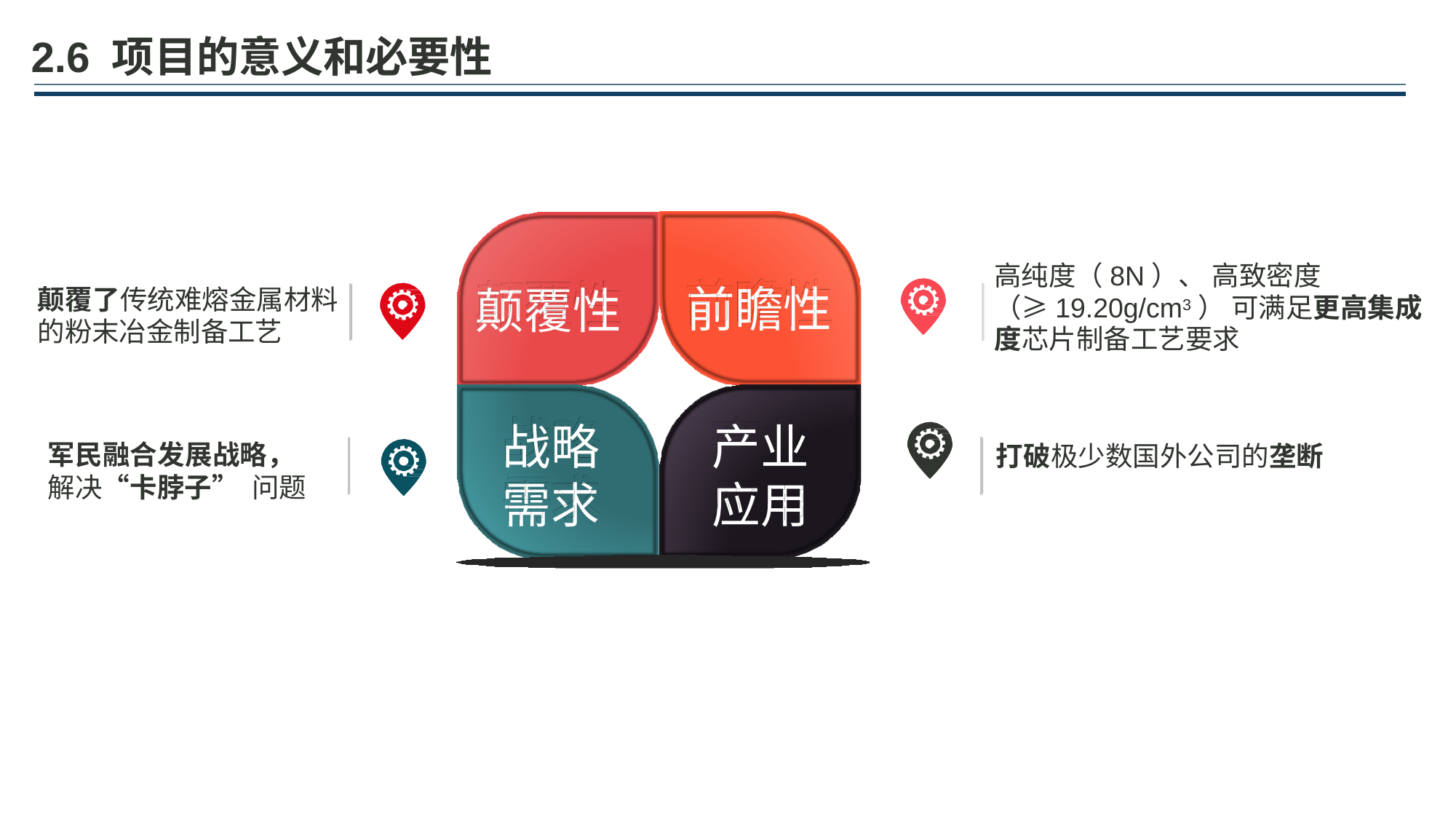

2.6 项目的意义和必要性

高纯度（8N）、 高致密度（≥19.20g/cm3） 可满足更高集成度芯片制备工艺要求

前瞻性
颠覆性

颠覆了传统难熔金属材料
的粉末冶金制备工艺

战略
需求
产业
应用

军民融合发展战略，
解决“卡脖子”  问题

打破极少数国外公司的垄断

20